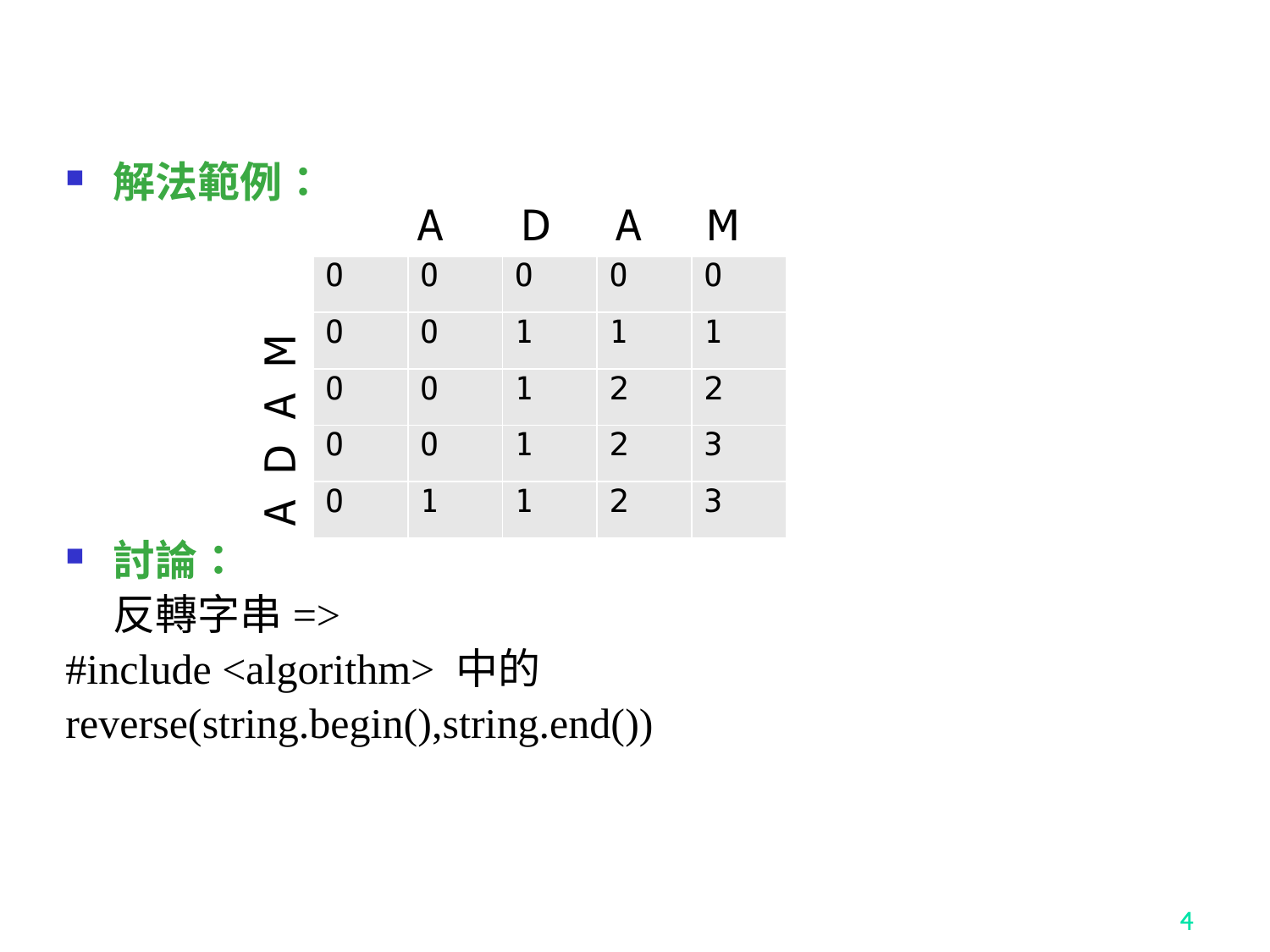

解法範例：

討論：
	反轉字串=>
#include <algorithm> 中的
reverse(string.begin(),string.end())
A      D     A     M
| 0 | 0 | 0 | 0 | 0 |
| --- | --- | --- | --- | --- |
| 0 | 0 | 1 | 1 | 1 |
| 0 | 0 | 1 | 2 | 2 |
| 0 | 0 | 1 | 2 | 3 |
| 0 | 1 | 1 | 2 | 3 |
A  D  A  M
4